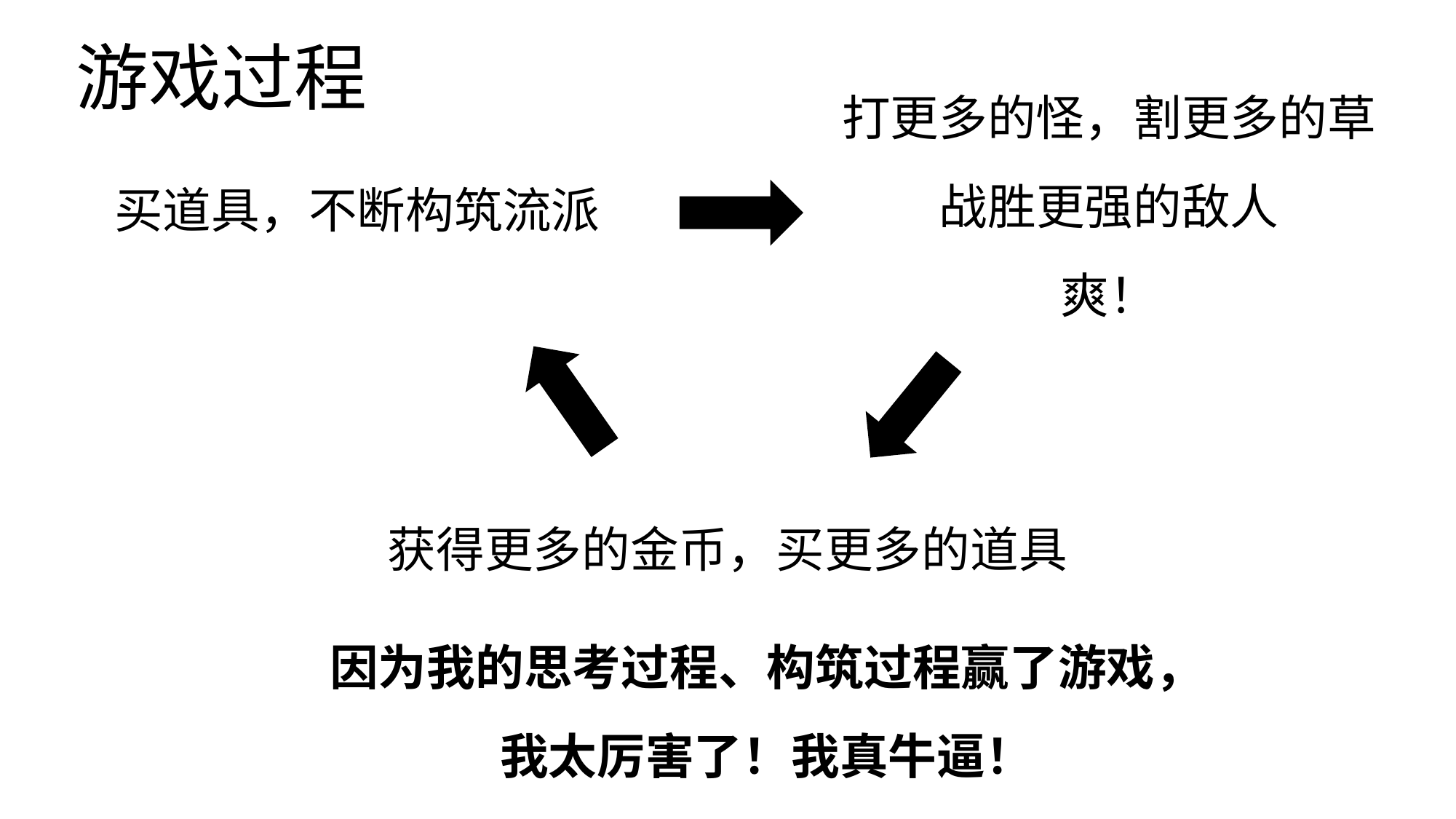

# 游戏过程

打更多的怪，割更多的草
战胜更强的敌人
爽！
买道具，不断构筑流派

获得更多的金币，买更多的道具
因为我的思考过程、构筑过程赢了游戏，
我太厉害了！我真牛逼！